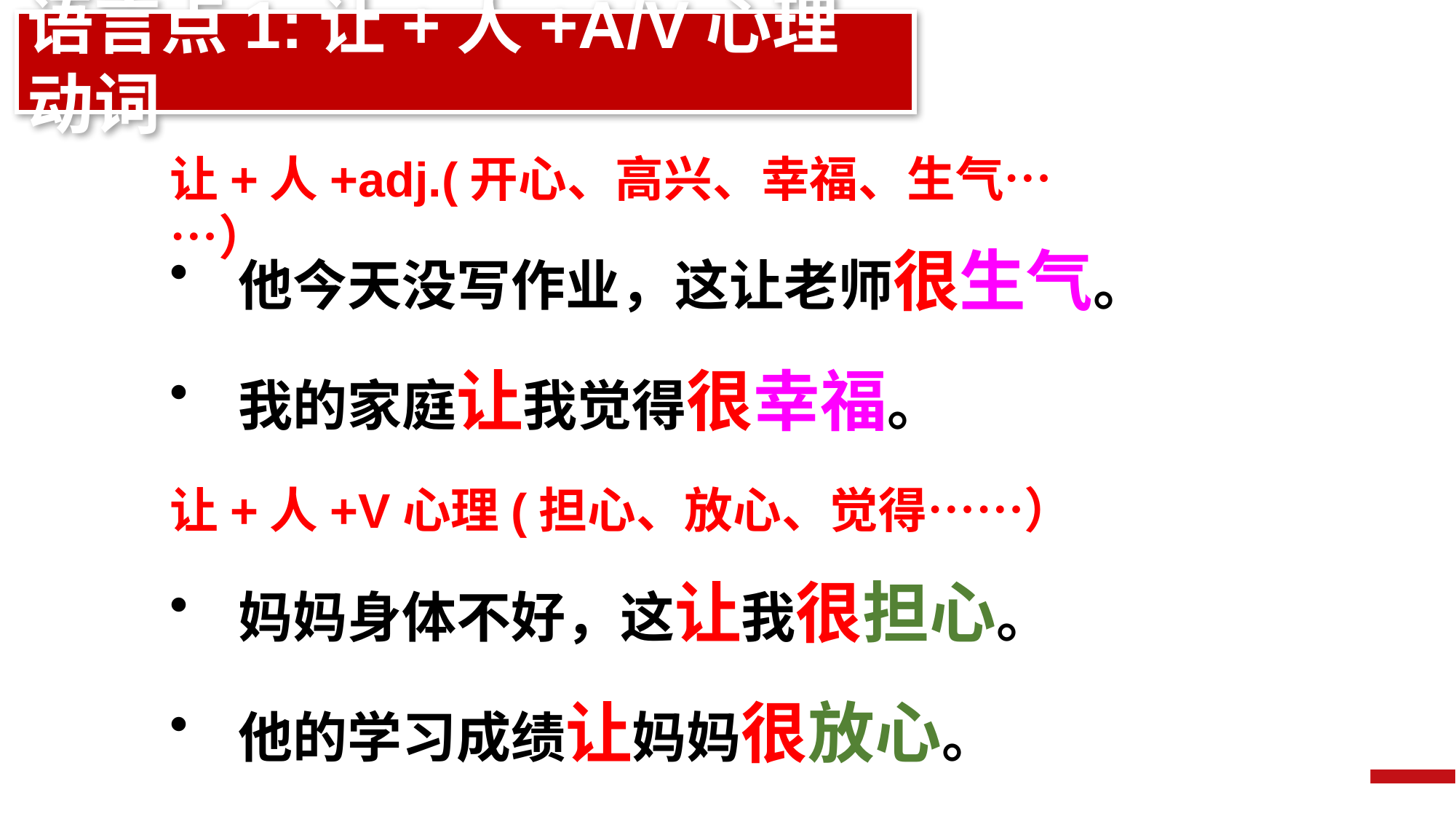

语言点1:让+人+A/V心理动词
让+人+adj.(开心、高兴、幸福、生气……）
他今天没写作业，这让老师很生气。
我的家庭让我觉得很幸福。
让+人+V心理(担心、放心、觉得……）
妈妈身体不好，这让我很担心。
他的学习成绩让妈妈很放心。